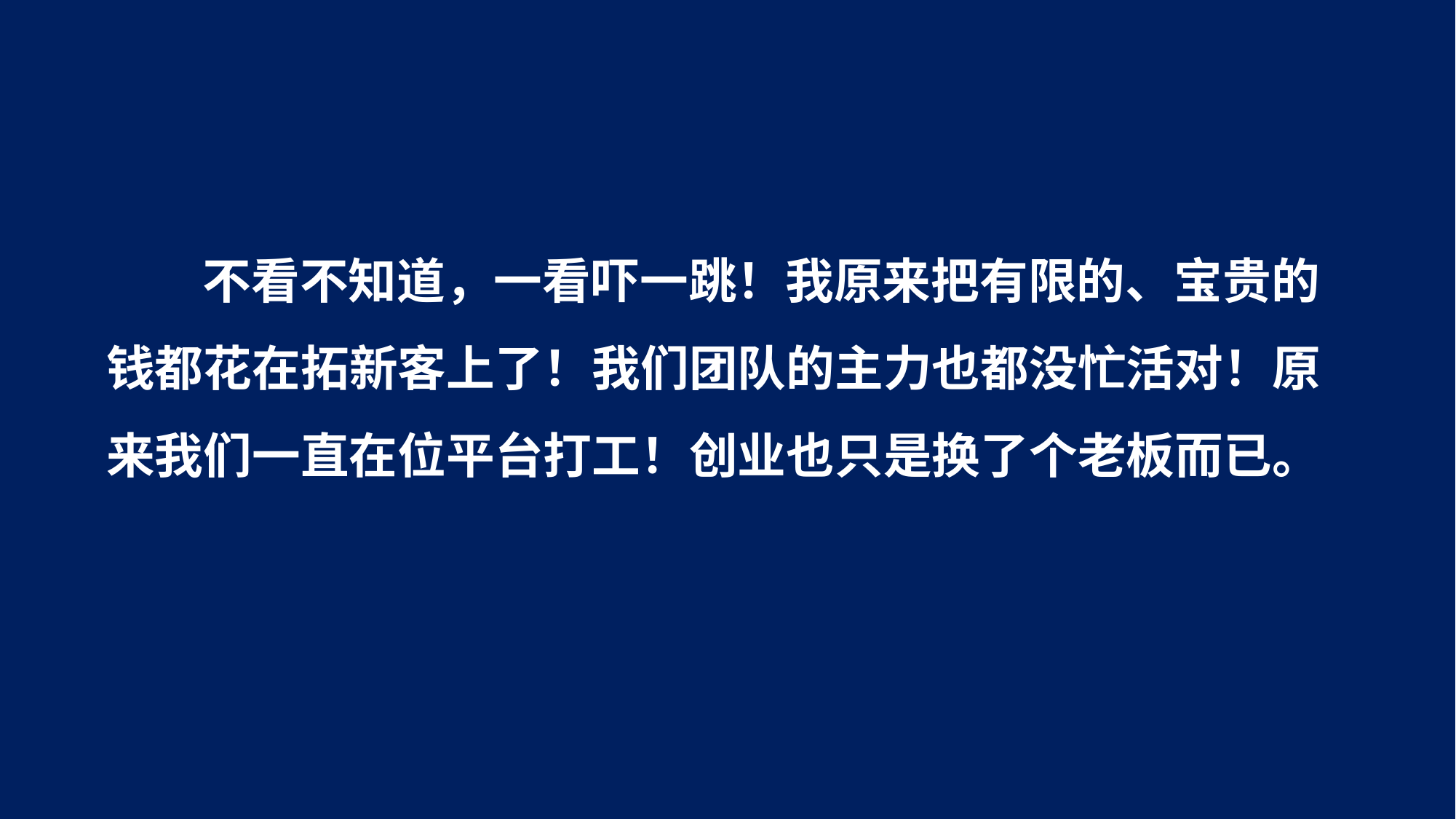

不看不知道，一看吓一跳！我原来把有限的、宝贵的钱都花在拓新客上了！我们团队的主力也都没忙活对！原来我们一直在位平台打工！创业也只是换了个老板而已。